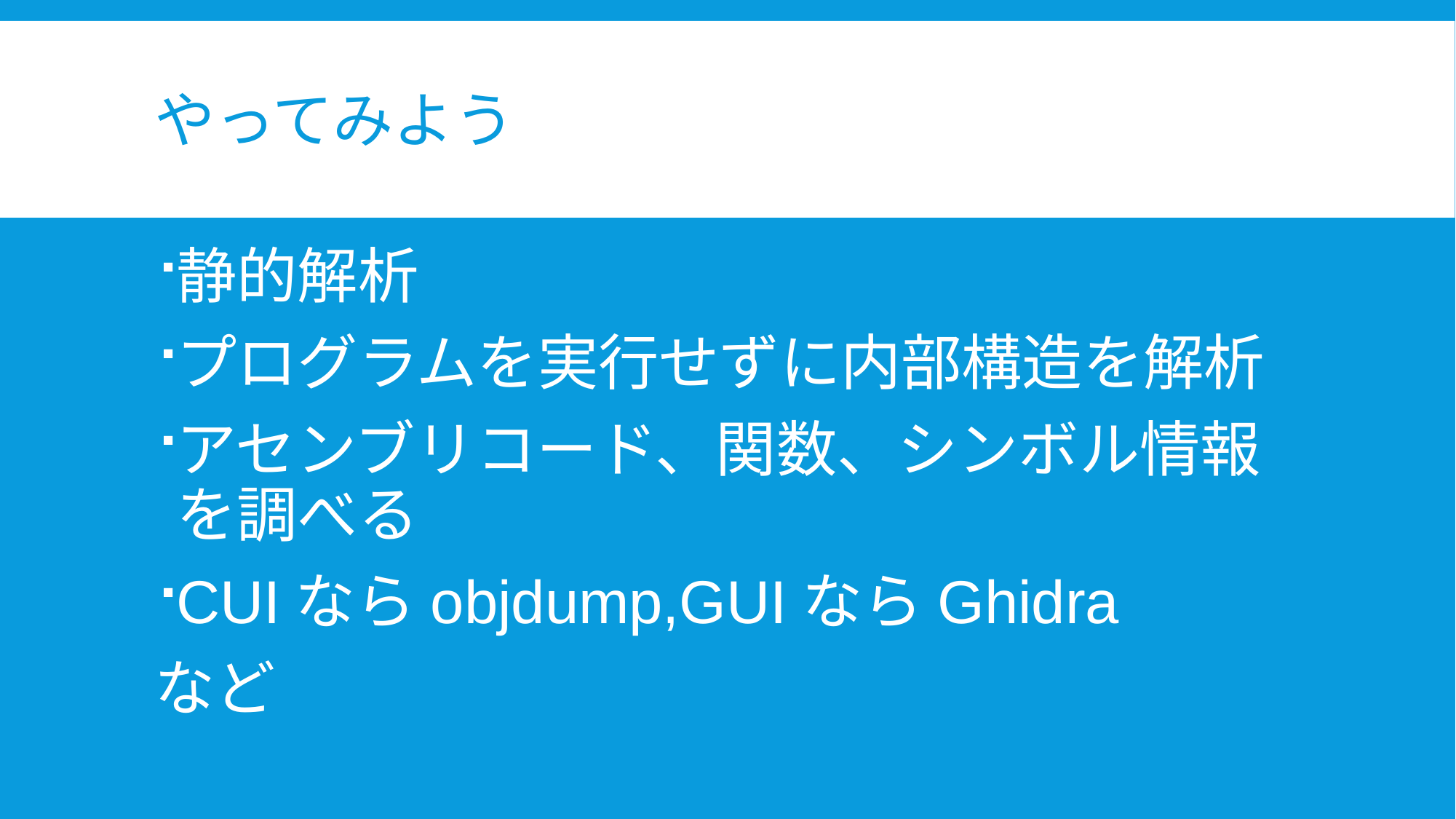

# やってみよう
静的解析
プログラムを実行せずに内部構造を解析
アセンブリコード、関数、シンボル情報を調べる
CUIならobjdump,GUIならGhidra
など